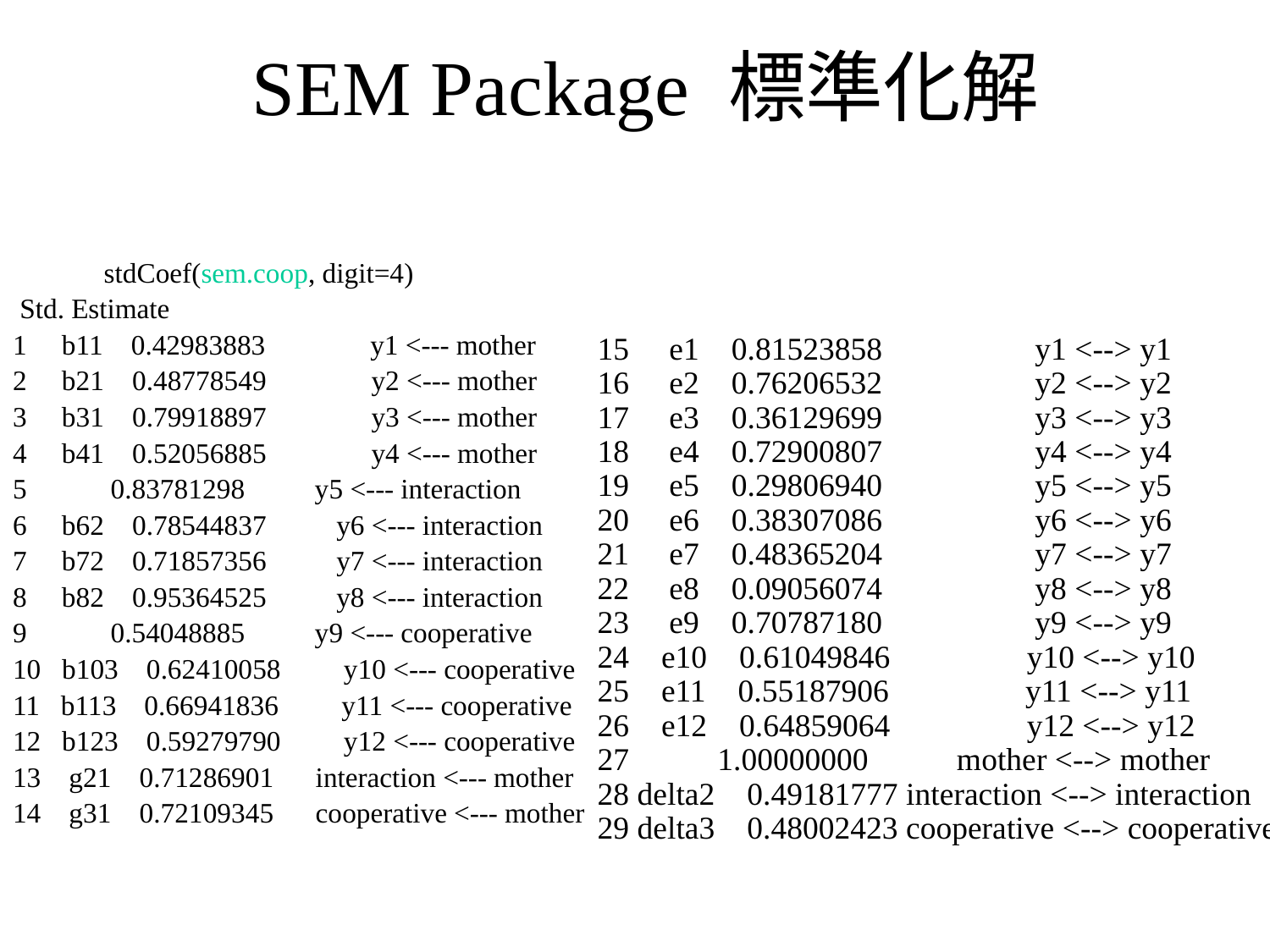

# SEM Package 標準化解
　　　stdCoef(sem.coop, digit=4)
 Std. Estimate
1     b11    0.42983883               y1 <--- mother
2     b21    0.48778549               y2 <--- mother
3     b31    0.79918897               y3 <--- mother
4     b41    0.52056885               y4 <--- mother
5            0.83781298          y5 <--- interaction
6     b62    0.78544837          y6 <--- interaction
7     b72    0.71857356          y7 <--- interaction
8     b82    0.95364525          y8 <--- interaction
9            0.54048885          y9 <--- cooperative
10   b103    0.62410058         y10 <--- cooperative
11   b113    0.66941836         y11 <--- cooperative
12   b123    0.59279790         y12 <--- cooperative
13    g21    0.71286901      interaction <--- mother
14    g31    0.72109345      cooperative <--- mother
15     e1    0.81523858                   y1 <--> y1
16     e2    0.76206532                   y2 <--> y2
17     e3    0.36129699                   y3 <--> y3
18     e4    0.72900807                   y4 <--> y4
19     e5    0.29806940                   y5 <--> y5
20     e6    0.38307086                   y6 <--> y6
21     e7    0.48365204                   y7 <--> y7
22     e8    0.09056074                   y8 <--> y8
23     e9    0.70787180                   y9 <--> y9
24    e10    0.61049846                 y10 <--> y10
25    e11    0.55187906                 y11 <--> y11
26    e12    0.64859064                 y12 <--> y12
27           1.00000000           mother <--> mother
28 delta2    0.49181777 interaction <--> interaction
29 delta3    0.48002423 cooperative <--> cooperative